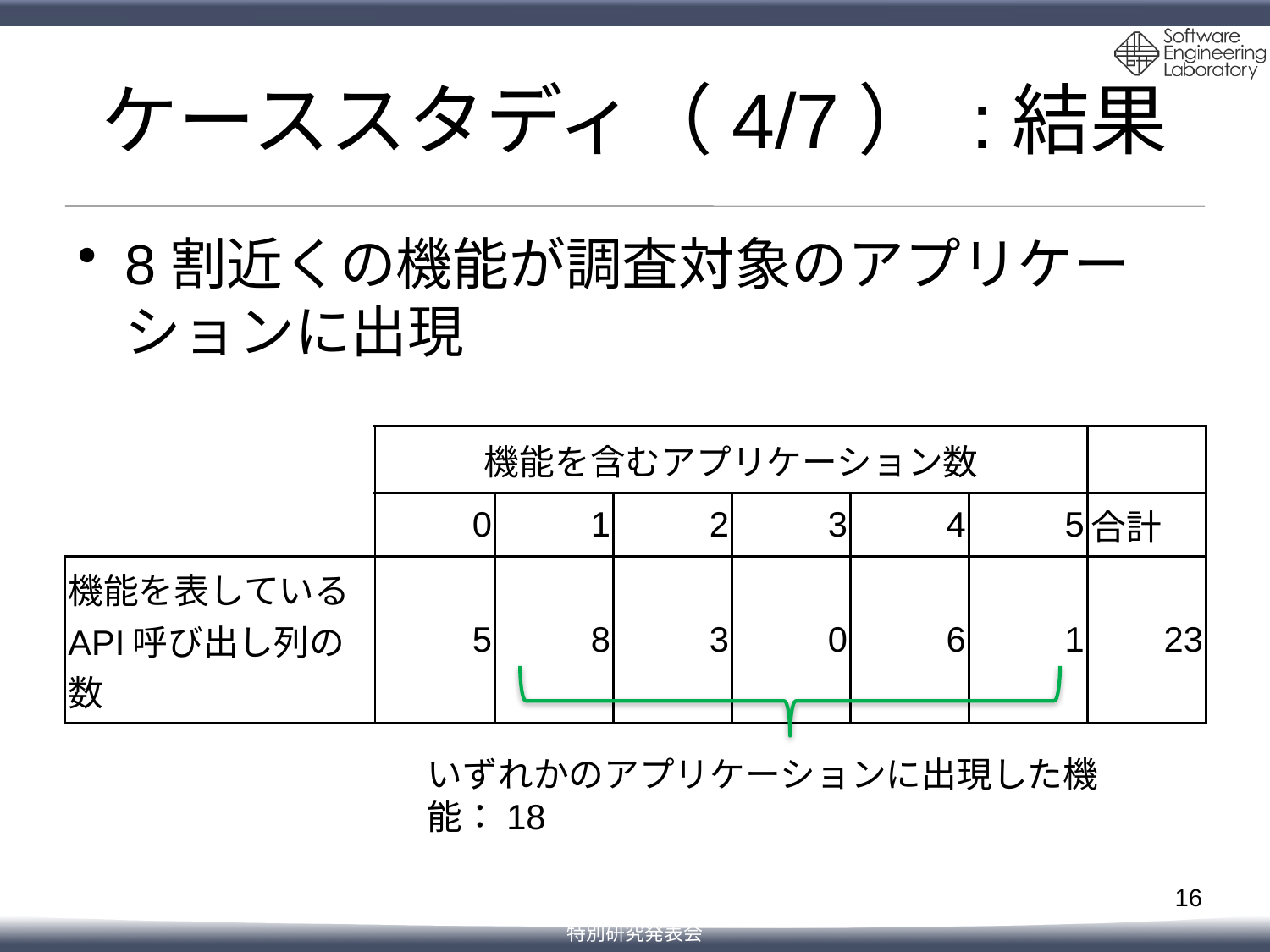

# ケーススタディ（4/7） :結果
8割近くの機能が調査対象のアプリケーションに出現
|  | 機能を含むアプリケーション数 |  |  |  |  |  |  |
| --- | --- | --- | --- | --- | --- | --- | --- |
|  | 0 | 1 | 2 | 3 | 4 | 5 | 合計 |
| 機能を表している API呼び出し列の数 | 5 | 8 | 3 | 0 | 6 | 1 | 23 |

いずれかのアプリケーションに出現した機能：18
16
特別研究発表会